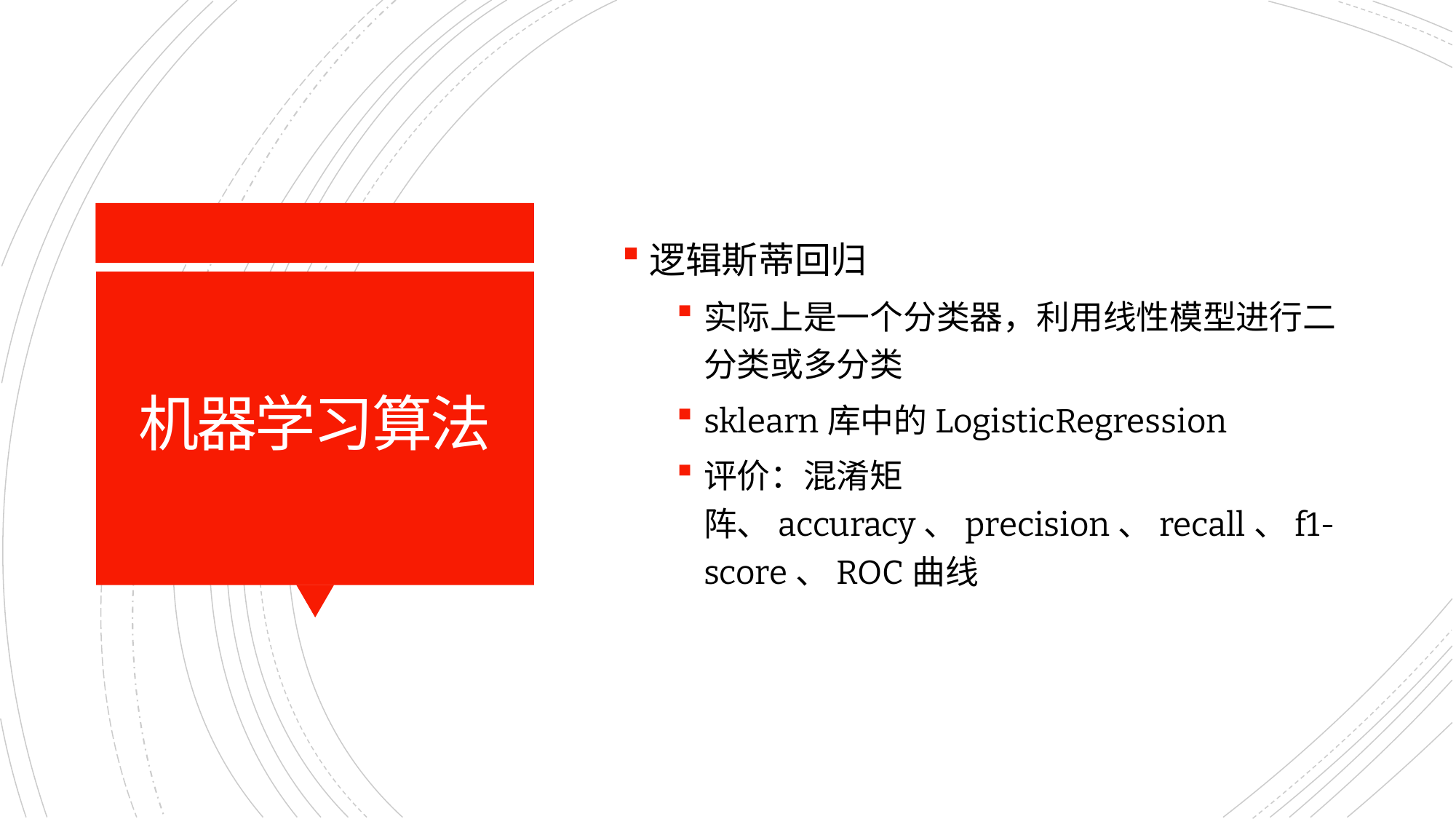

逻辑斯蒂回归
实际上是一个分类器，利用线性模型进行二分类或多分类
sklearn库中的LogisticRegression
评价：混淆矩阵、accuracy、precision、recall、f1-score、ROC曲线
# 机器学习算法